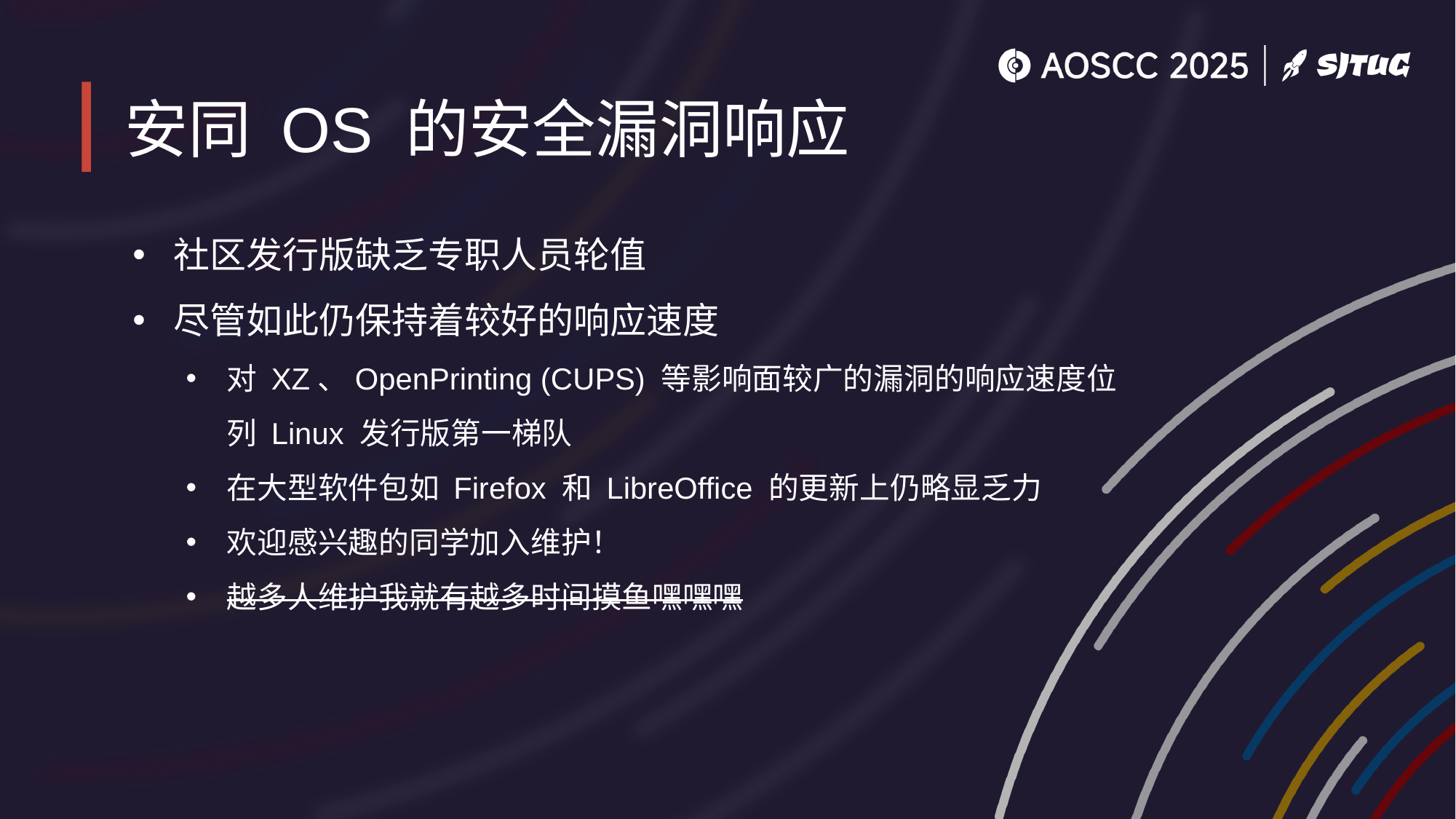

# 安同 OS 的安全漏洞响应
社区发行版缺乏专职人员轮值
尽管如此仍保持着较好的响应速度
对 XZ、OpenPrinting (CUPS) 等影响面较广的漏洞的响应速度位列 Linux 发行版第一梯队
在大型软件包如 Firefox 和 LibreOffice 的更新上仍略显乏力
欢迎感兴趣的同学加入维护！
越多人维护我就有越多时间摸鱼嘿嘿嘿